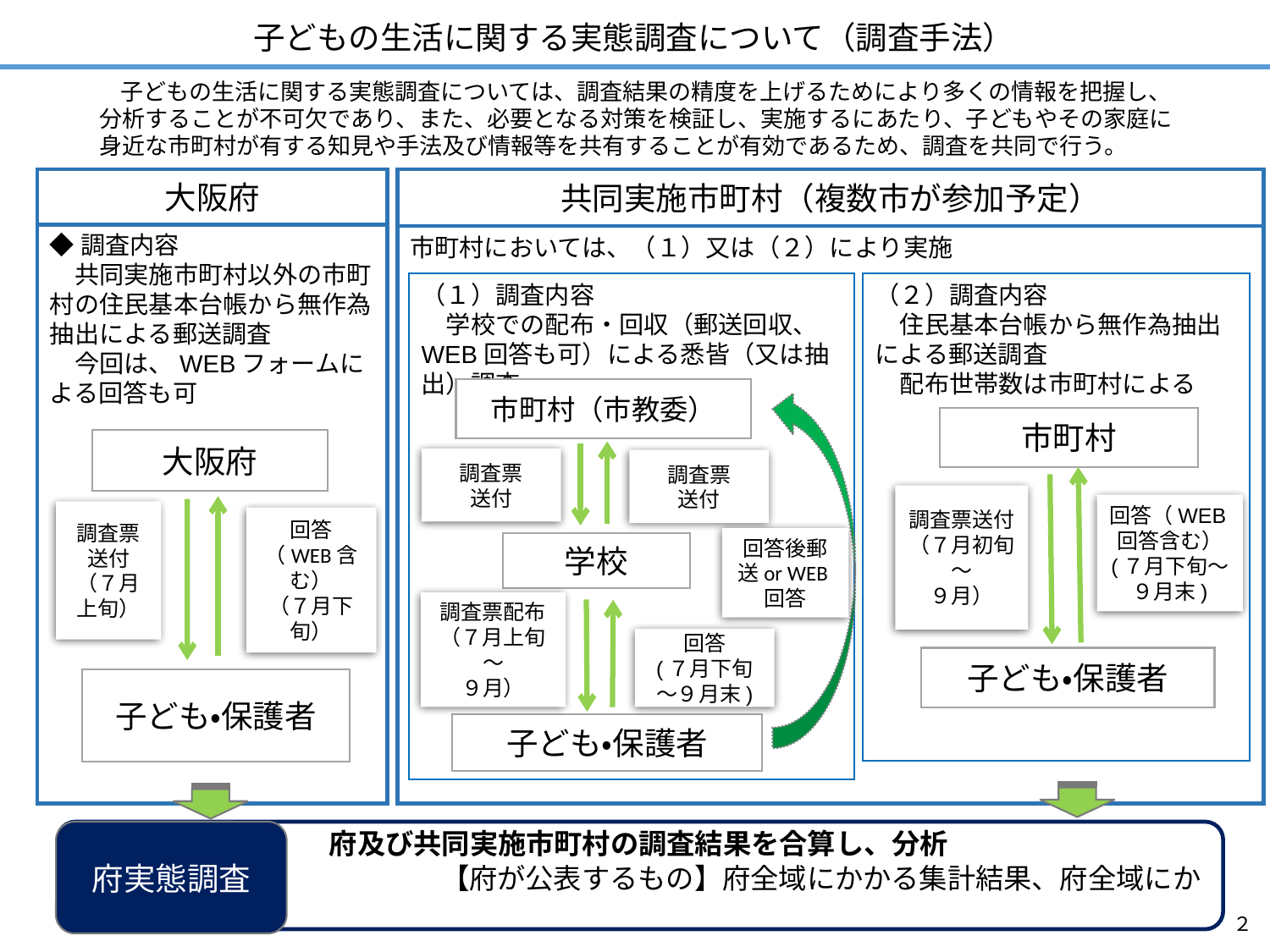

子どもの生活に関する実態調査について（調査手法）
　子どもの生活に関する実態調査については、調査結果の精度を上げるためにより多くの情報を把握し、分析することが不可欠であり、また、必要となる対策を検証し、実施するにあたり、子どもやその家庭に身近な市町村が有する知見や手法及び情報等を共有することが有効であるため、調査を共同で行う。
大阪府
共同実施市町村（複数市が参加予定）
市町村においては、（１）又は（２）により実施
（２）調査内容
　住民基本台帳から無作為抽出による郵送調査
　配布世帯数は市町村による

（１）調査内容
　学校での配布・回収（郵送回収、WEB回答も可）による悉皆（又は抽出）調査

市町村（市教委）

市町村
調査票
送付
調査票
送付
回答後郵送or WEB回答
学校
調査票配布
（７月上旬～
９月）
回答
(７月下旬～９月末)
子ども・保護者
子ども・保護者
◆調査内容
　共同実施市町村以外の市町村の住民基本台帳から無作為抽出による郵送調査
　今回は、WEBフォームによる回答も可

大阪府
調査票送付
（７月上旬）
回答（WEB含む）
（７月下旬）
子ども・保護者
大阪府
調査票送付
（７月初旬～
９月）
回答（WEB回答含む）
(７月下旬～９月末)
調査票送付
（６月中旬OR
９月初旬）
回答
(７月下旬OR９月末)
子ども・保護者

府実態調査
　　　　　　　　府及び共同実施市町村の調査結果を合算し、分析
　　　　　　　　　　　　　【府が公表するもの】府全域にかかる集計結果、府全域にかかる分析結果
2
２